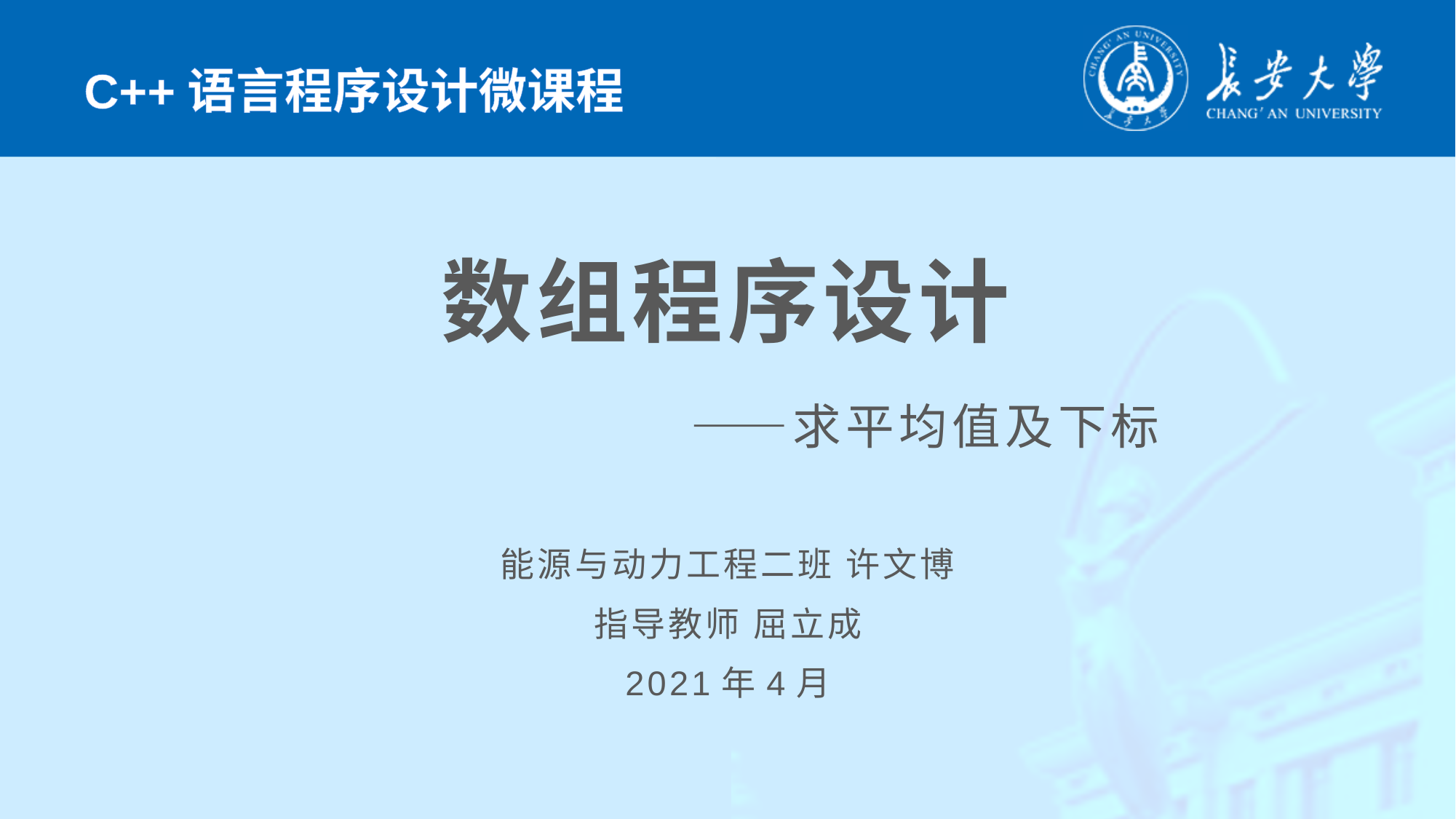

# 数组程序设计 ——求平均值及下标
能源与动力工程二班 许文博
指导教师 屈立成
2021年4月